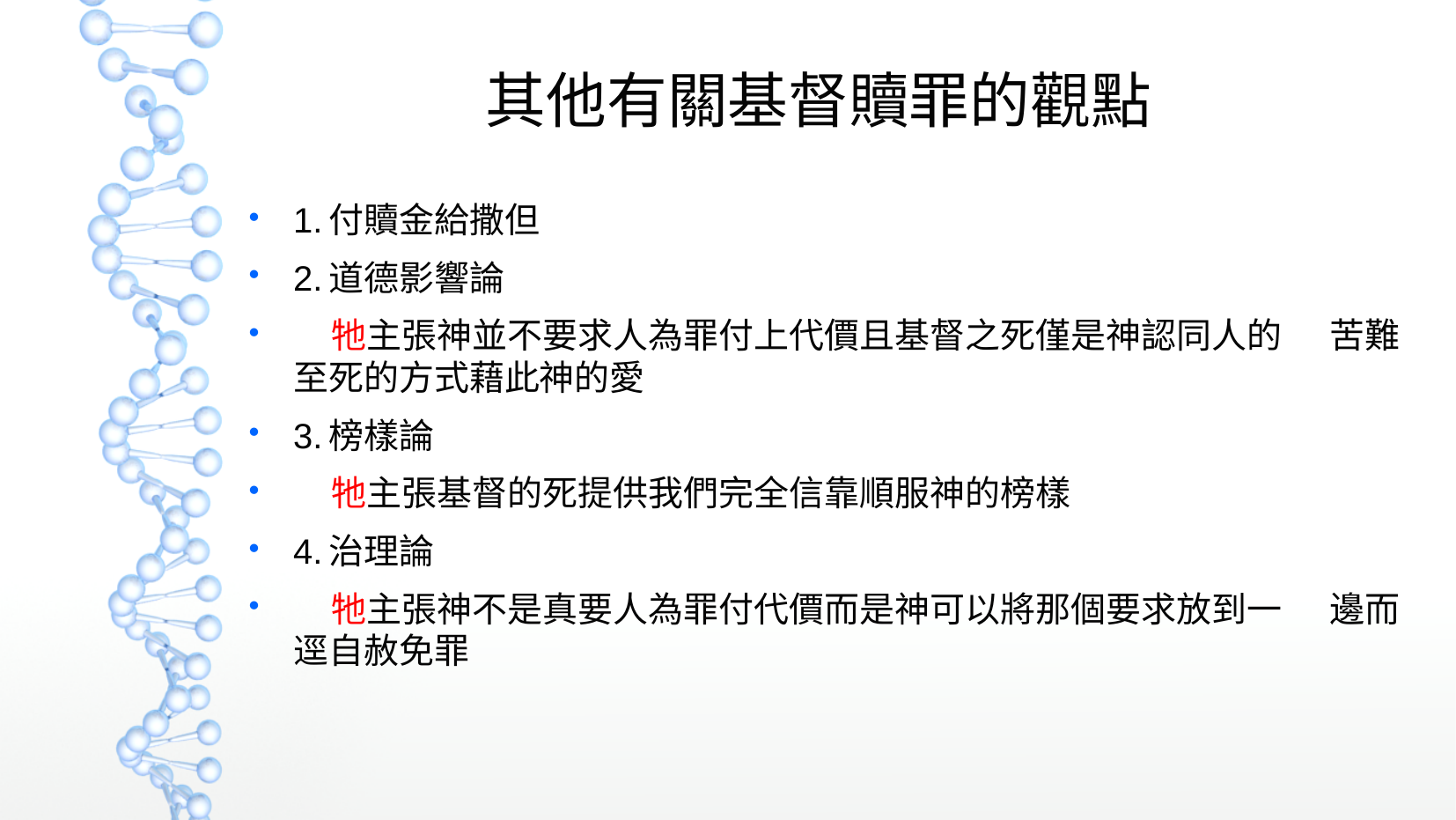

其他有關基督贖罪的觀點
1.付贖金給撒但
2.道德影響論
    牠主張神並不要求人為罪付上代價且基督之死僅是神認同人的      苦難至死的方式藉此神的愛
3.榜樣論
    牠主張基督的死提供我們完全信靠順服神的榜樣
4.治理論
    牠主張神不是真要人為罪付代價而是神可以將那個要求放到一      邊而逕自赦免罪